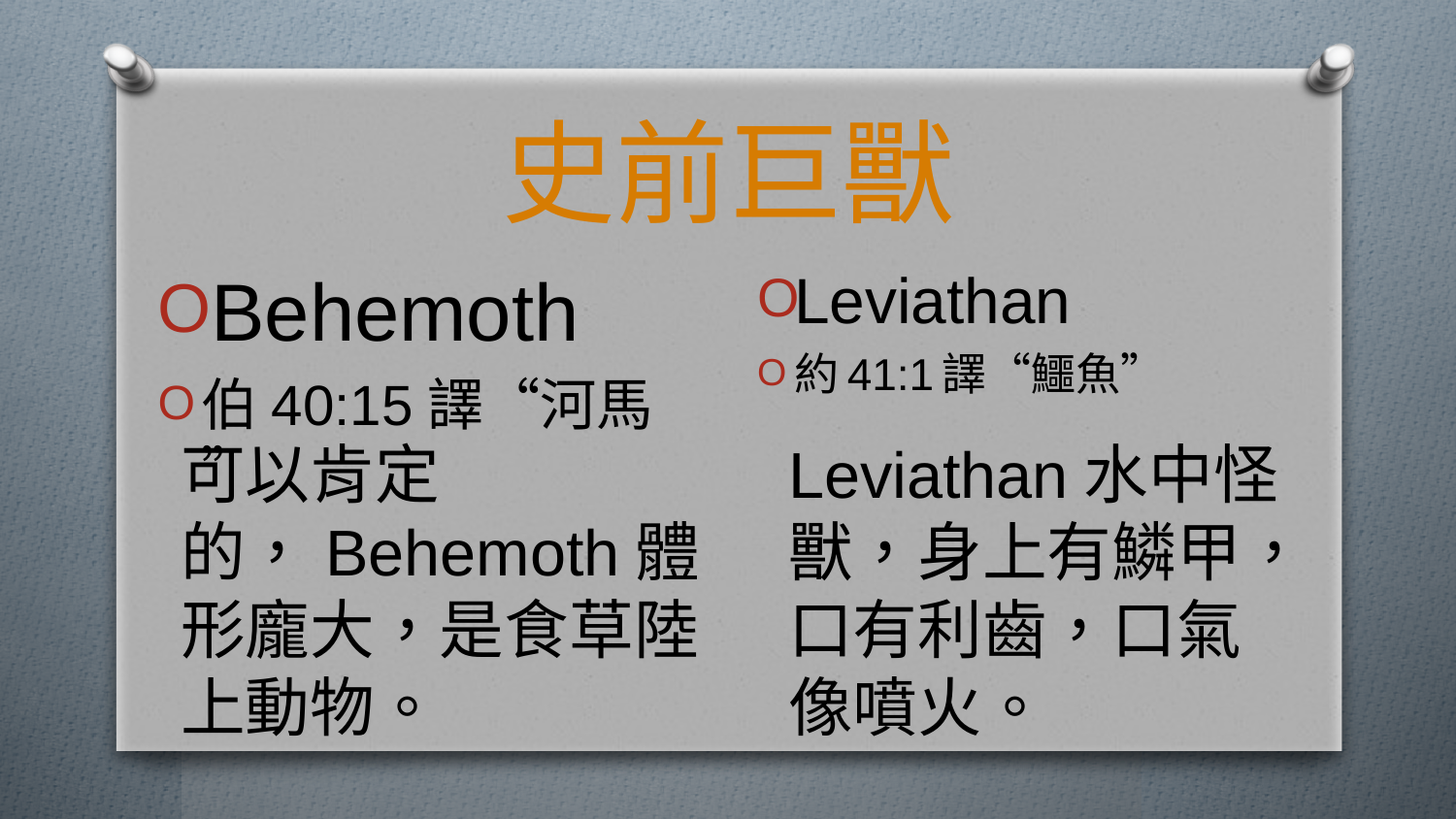

# 史前巨獸
Leviathan
約41:1譯“鱷魚”

Behemoth
伯40:15譯“河馬”
可以肯定的，Behemoth體形龐大，是食草陸上動物。
Leviathan水中怪獸，身上有鱗甲，口有利齒，口氣像噴火。